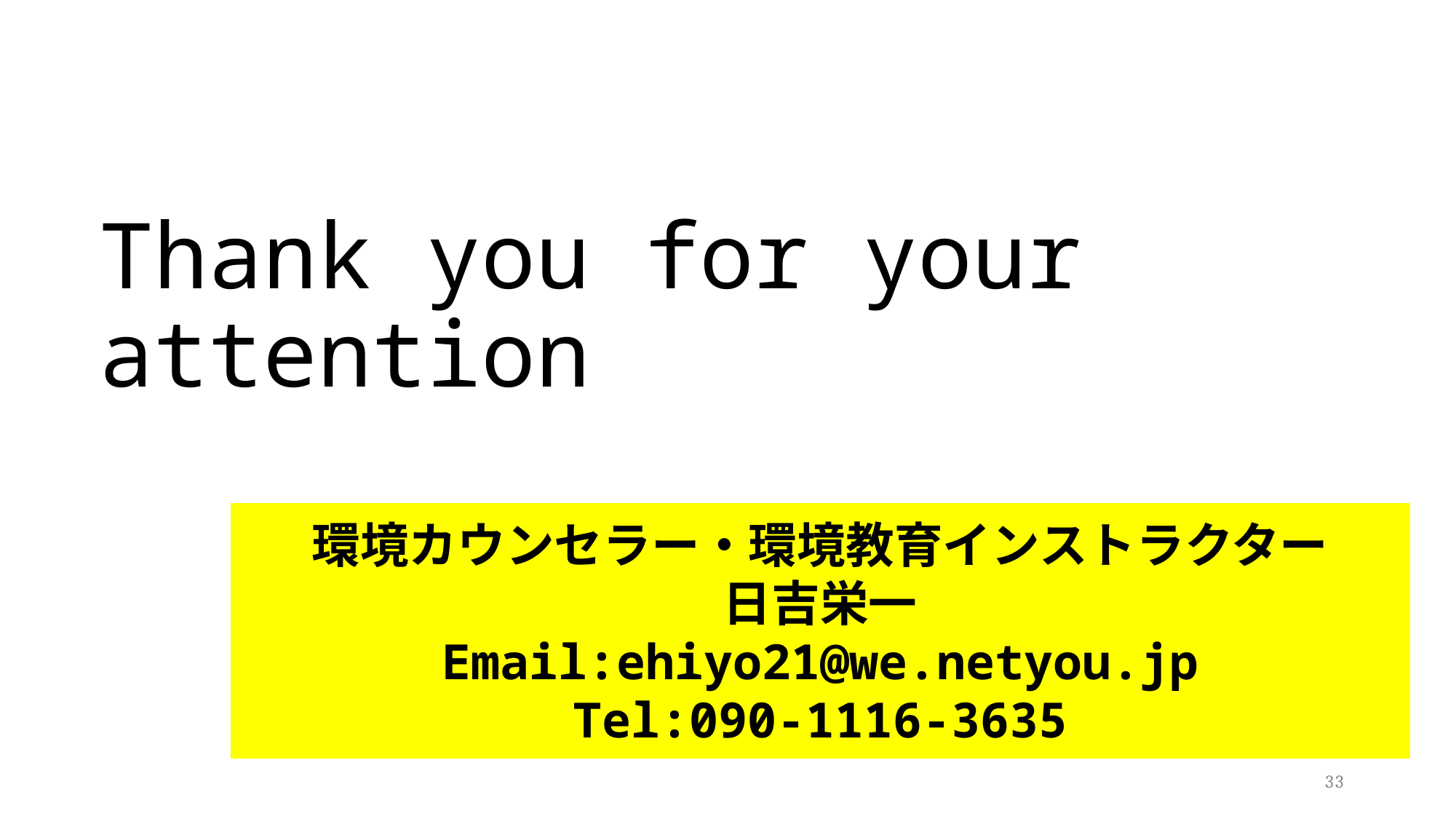

Thank you for your attention
環境カウンセラー・環境教育インストラクター
日吉栄一
Email:ehiyo21@we.netyou.jp
Tel:090-1116-3635
33